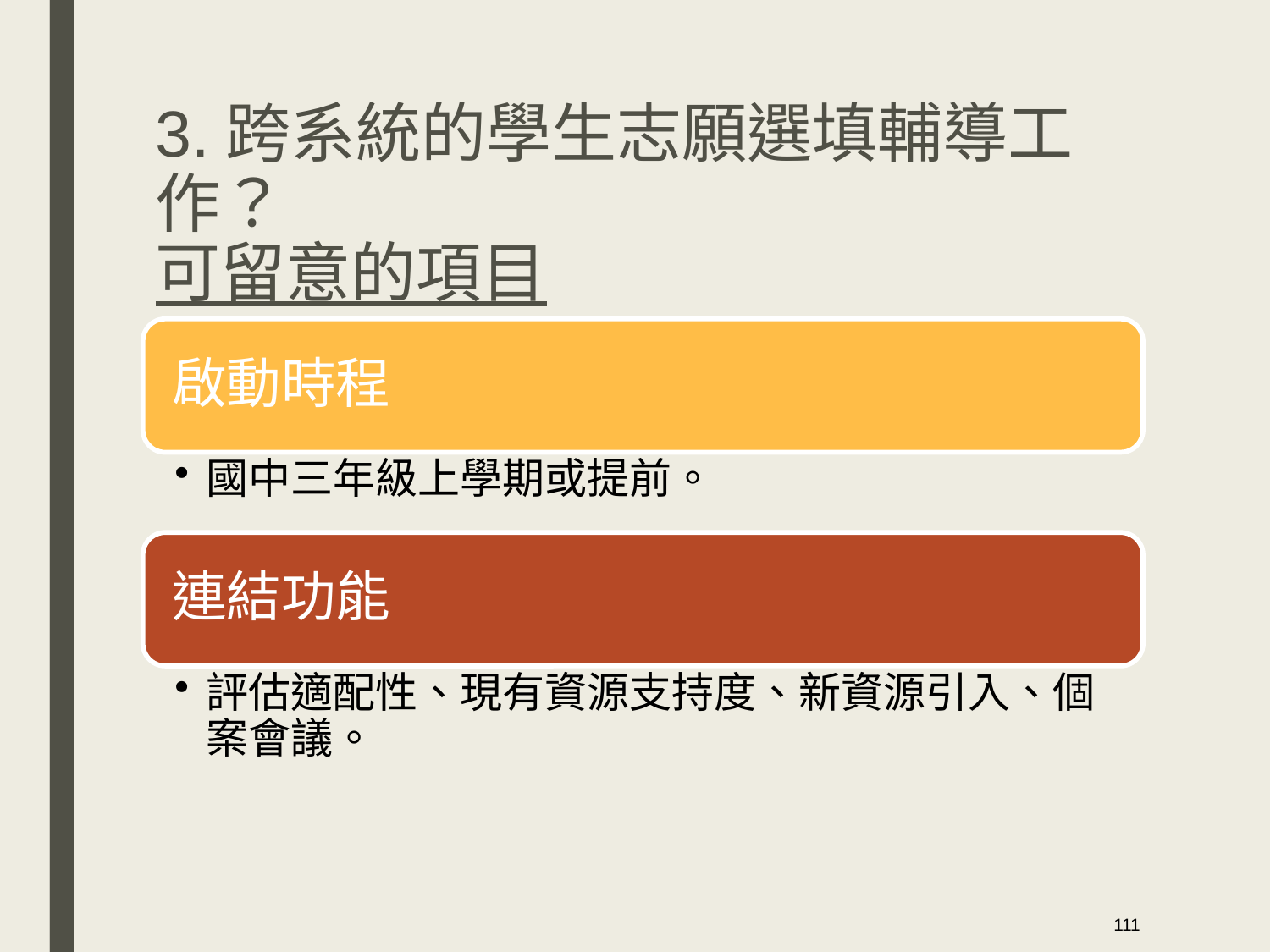

# 3.跨系統的學生志願選填輔導工作？ 可留意的項目
啟動時程
國中三年級上學期或提前。
連結功能
評估適配性、現有資源支持度、新資源引入、個案會議。
111